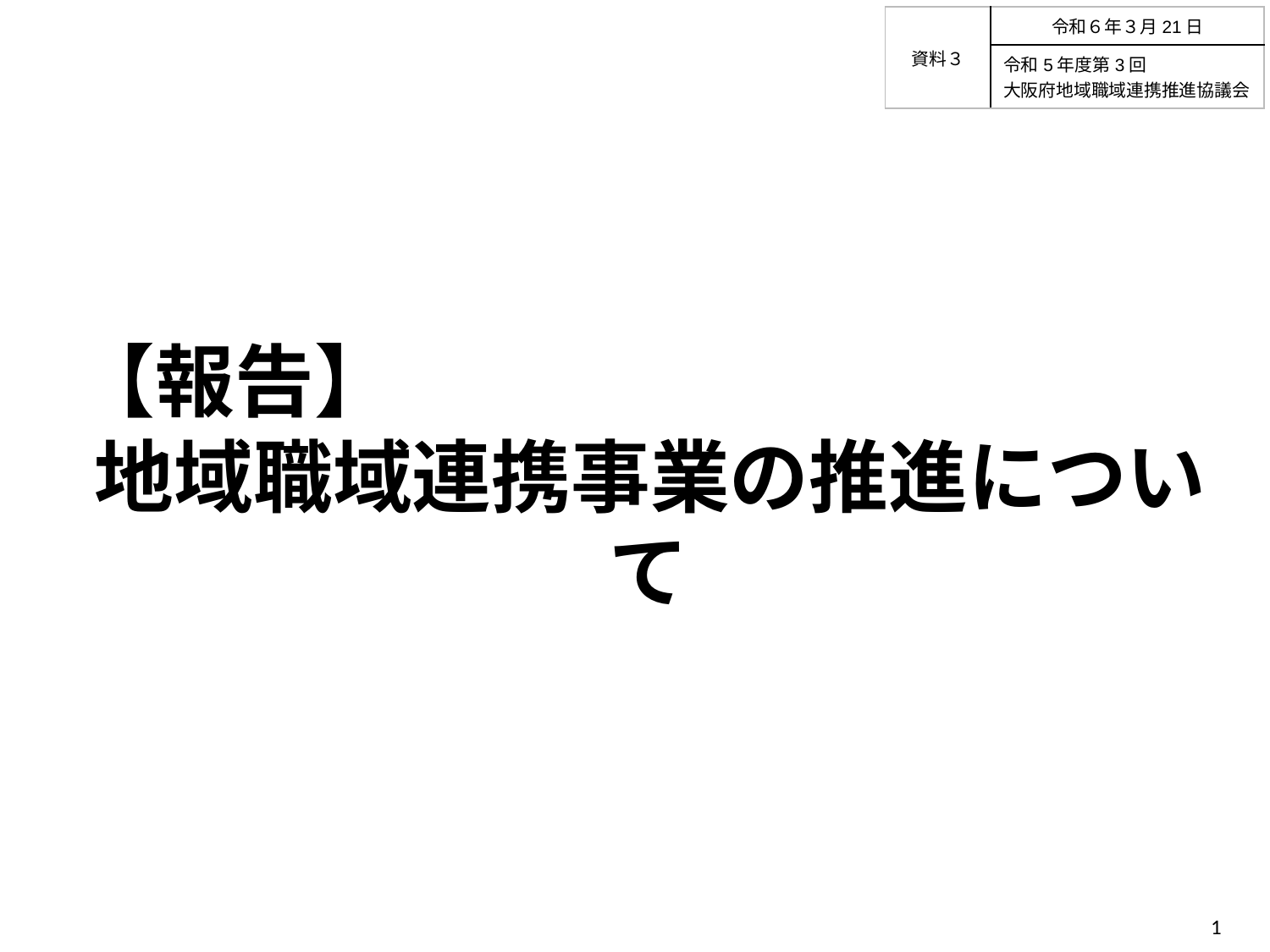

| 資料３ | 令和６年３月21日 |
| --- | --- |
|  | 令和5年度第3回 大阪府地域職域連携推進協議会 |
【報告】
地域職域連携事業の推進について
1